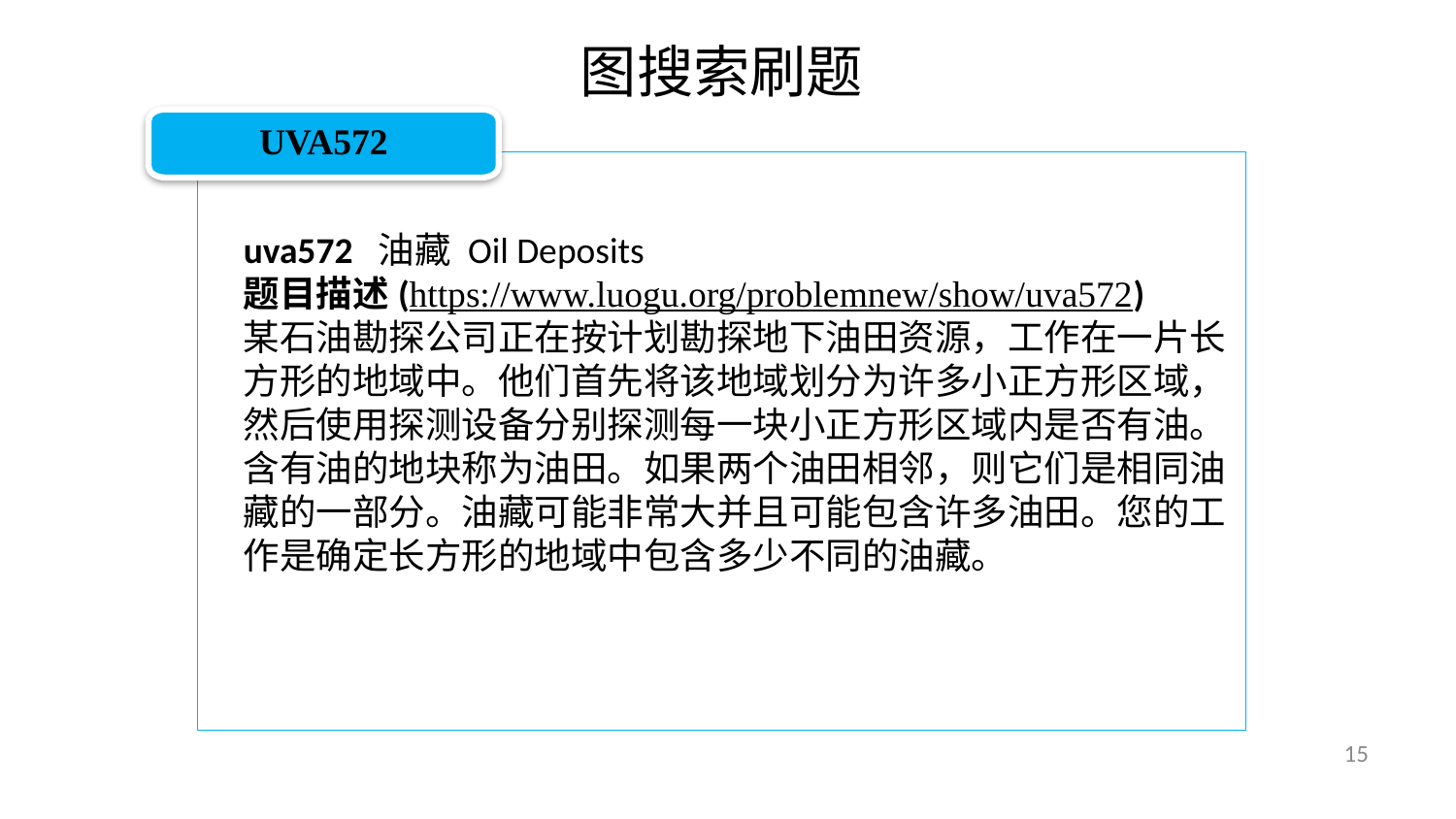

图搜索刷题
UVA572

uva572  油藏 Oil Deposits
题目描述(https://www.luogu.org/problemnew/show/uva572)
某石油勘探公司正在按计划勘探地下油田资源，工作在一片长方形的地域中。他们首先将该地域划分为许多小正方形区域，然后使用探测设备分别探测每一块小正方形区域内是否有油。
含有油的地块称为油田。如果两个油田相邻，则它们是相同油藏的一部分。油藏可能非常大并且可能包含许多油田。您的工作是确定长方形的地域中包含多少不同的油藏。
15